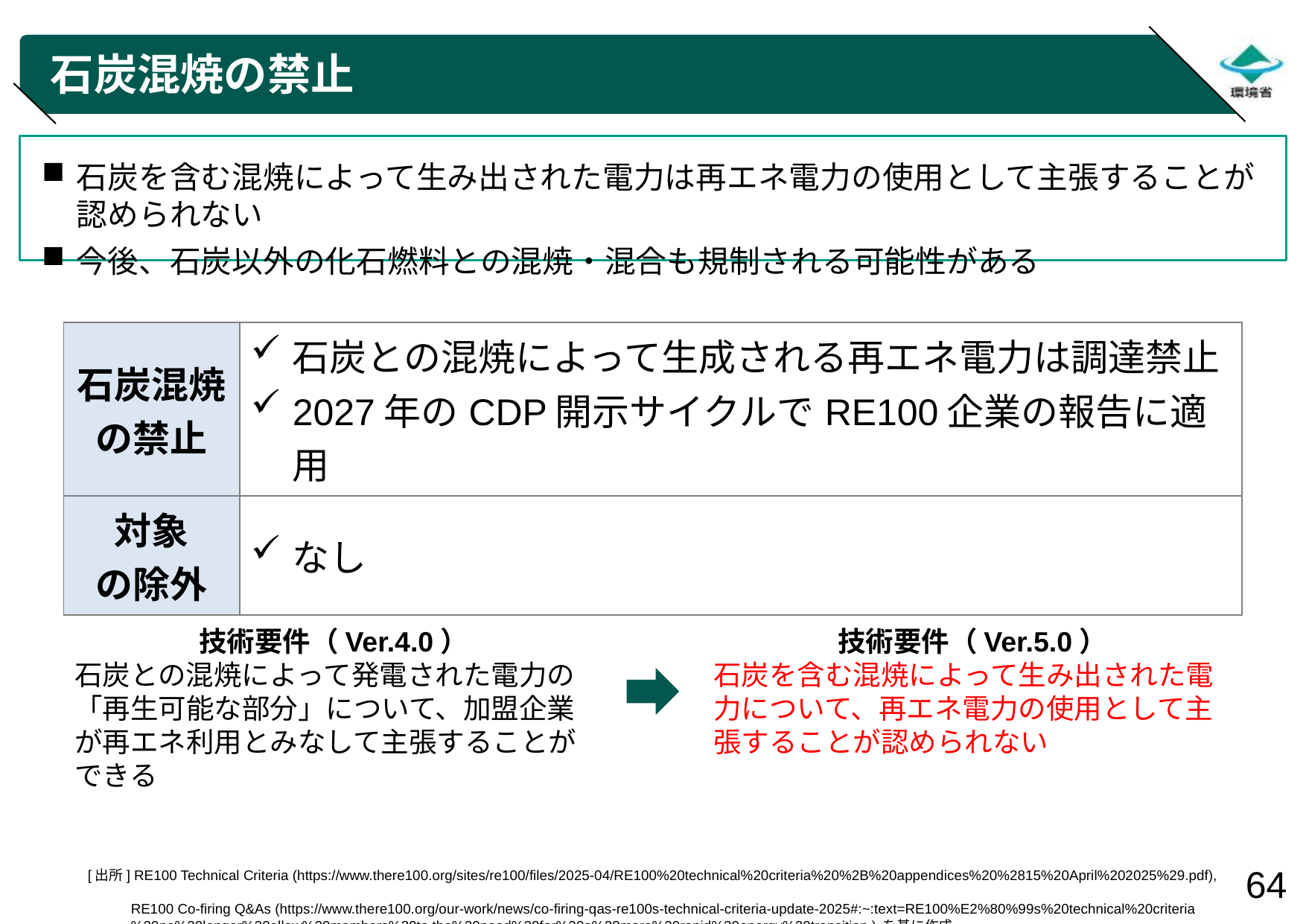

# 石炭混焼の禁止
石炭を含む混焼によって生み出された電力は再エネ電力の使用として主張することが認められない
今後、石炭以外の化石燃料との混焼・混合も規制される可能性がある
| 石炭混焼の禁止 | 石炭との混焼によって生成される再エネ電力は調達禁止 2027年のCDP開示サイクルでRE100企業の報告に適用 |
| --- | --- |
| 対象 の除外 | なし |
技術要件（Ver.4.0）
石炭との混焼によって発電された電力の「再生可能な部分」について、加盟企業が再エネ利用とみなして主張することができる

技術要件（Ver.5.0）
石炭を含む混焼によって生み出された電力について、再エネ電力の使用として主張することが認められない

[出所] RE100 Technical Criteria (https://www.there100.org/sites/re100/files/2025-04/RE100%20technical%20criteria%20%2B%20appendices%20%2815%20April%202025%29.pdf),
RE100 Co-firing Q&As (https://www.there100.org/our-work/news/co-firing-qas-re100s-technical-criteria-update-2025#:~:text=RE100%E2%80%99s%20technical%20criteria%20no%20longer%20allow%20members%20to,the%20need%20for%20a%20more%20rapid%20energy%20transition.) を基に作成